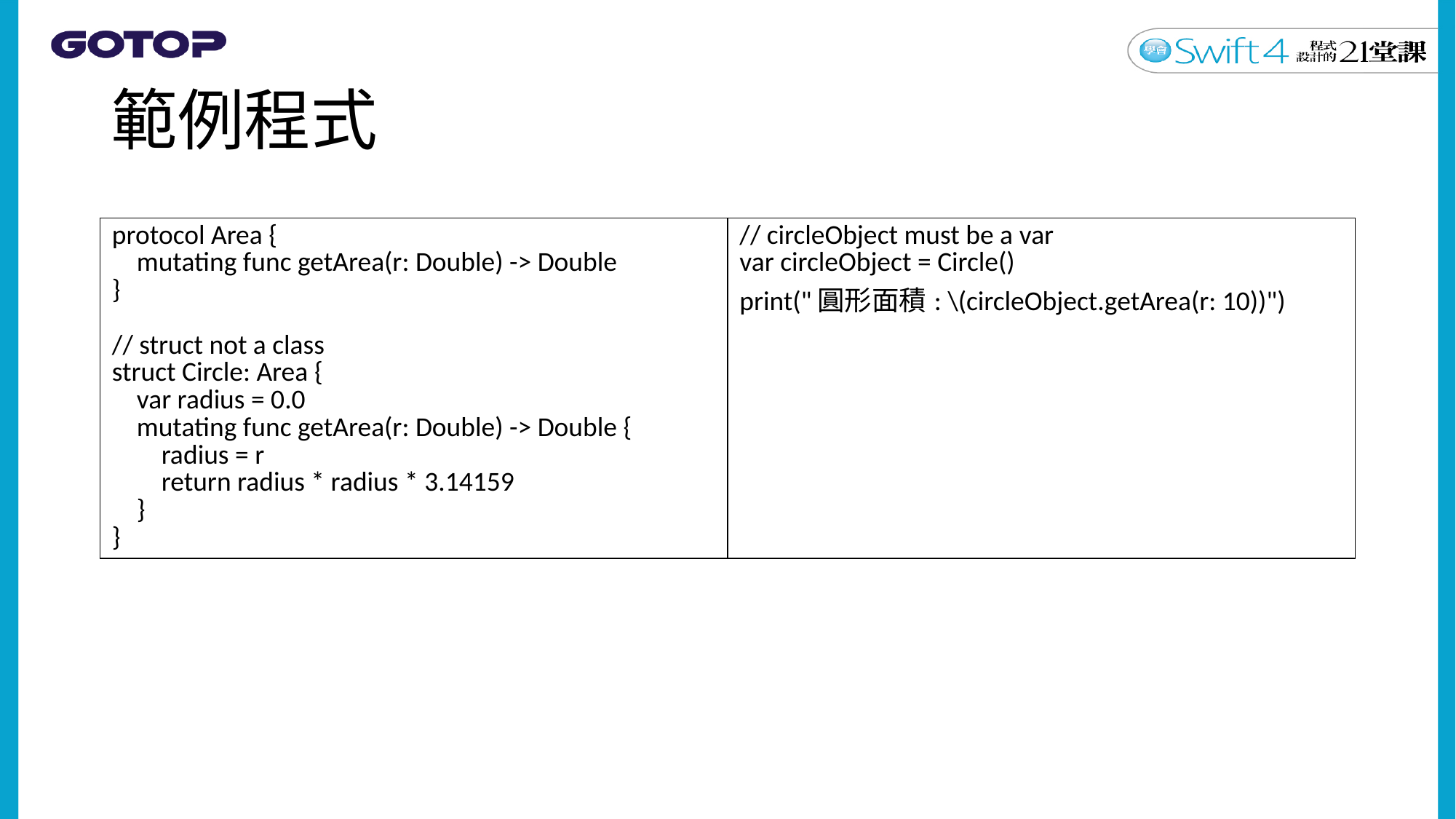

# 範例程式
| protocol Area { mutating func getArea(r: Double) -> Double } // struct not a class struct Circle: Area { var radius = 0.0 mutating func getArea(r: Double) -> Double { radius = r return radius \* radius \* 3.14159 } } | // circleObject must be a var var circleObject = Circle() print("圓形面積: \(circleObject.getArea(r: 10))") |
| --- | --- |